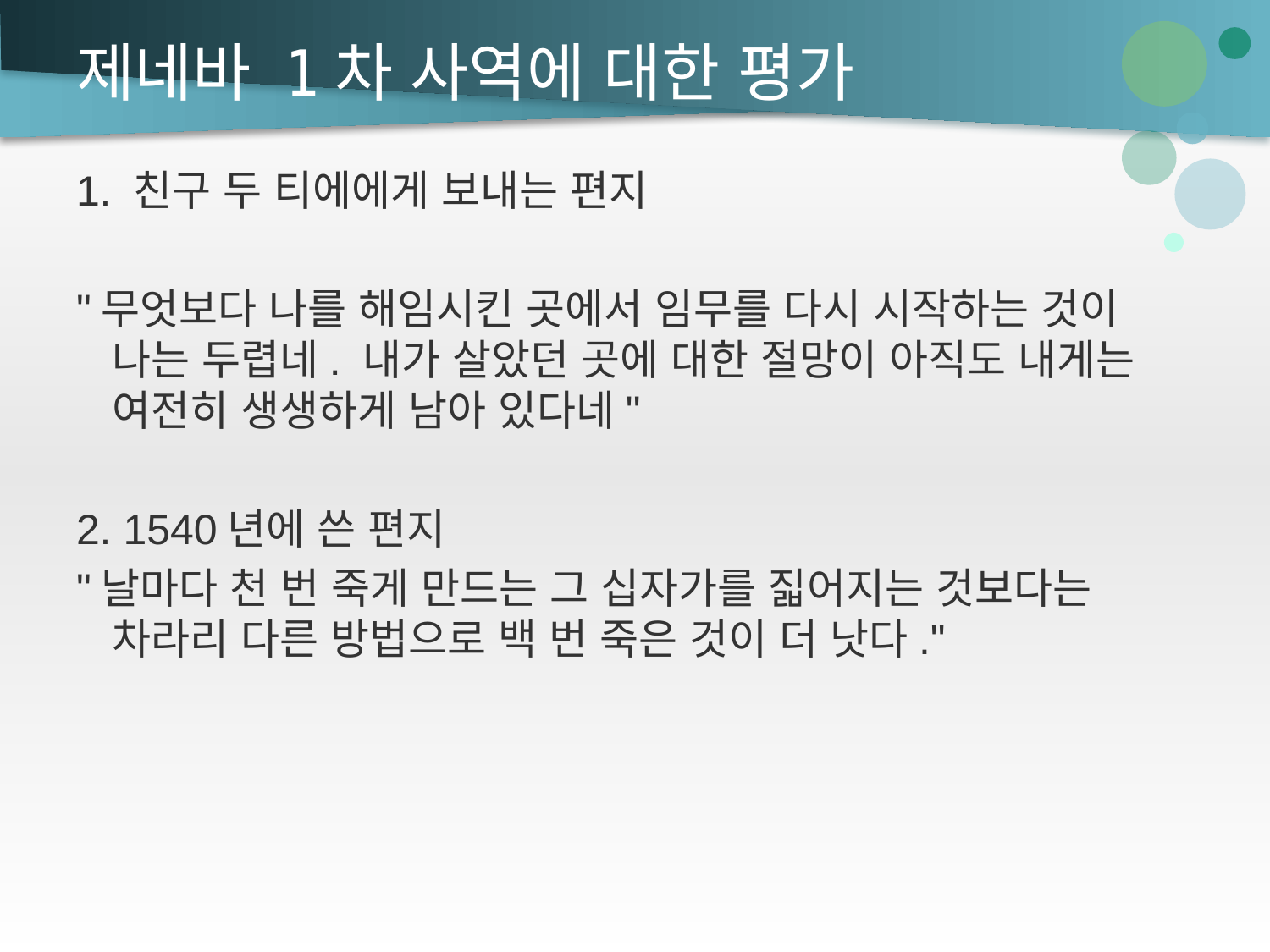

# 제네바 1차 사역에 대한 평가
1. 친구 두 티에에게 보내는 편지

"무엇보다 나를 해임시킨 곳에서 임무를 다시 시작하는 것이 나는 두렵네. 내가 살았던 곳에 대한 절망이 아직도 내게는 여전히 생생하게 남아 있다네"

2. 1540년에 쓴 편지
"날마다 천 번 죽게 만드는 그 십자가를 짋어지는 것보다는 차라리 다른 방법으로 백 번 죽은 것이 더 낫다."